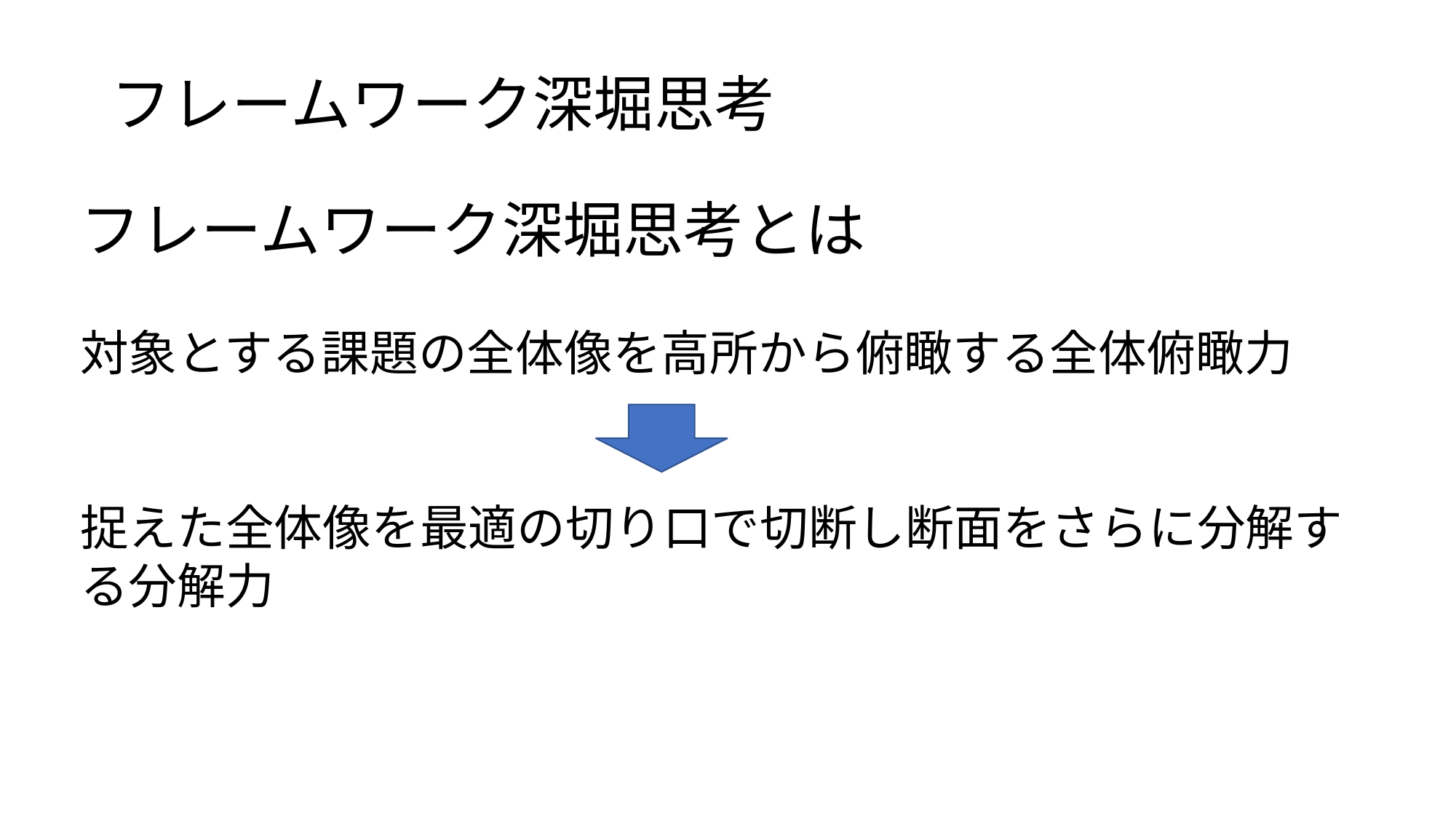

# フレームワーク深堀思考
フレームワーク深堀思考とは

対象とする課題の全体像を高所から俯瞰する全体俯瞰力

捉えた全体像を最適の切り口で切断し断面をさらに分解する分解力